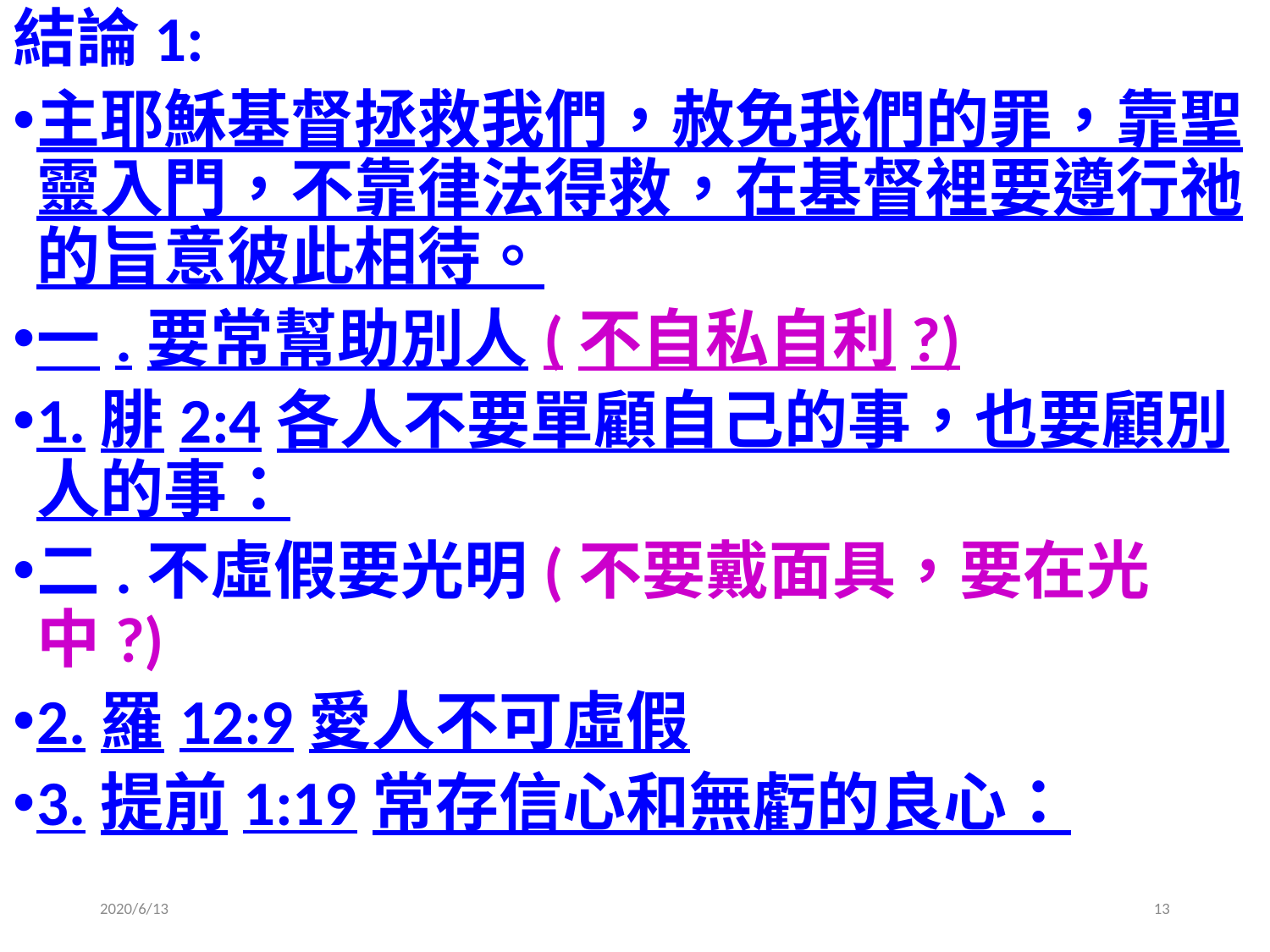

結論1:
主耶穌基督拯救我們，赦免我們的罪，靠聖靈入門，不靠律法得救，在基督裡要遵行祂的旨意彼此相待。
一.要常幫助別人(不自私自利?)
1.腓2:4各人不要單顧自己的事，也要顧別人的事：
二.不虛假要光明(不要戴面具，要在光中?)
2.羅12:9愛人不可虛假
3.提前1:19常存信心和無虧的良心：

2020/6/13
13